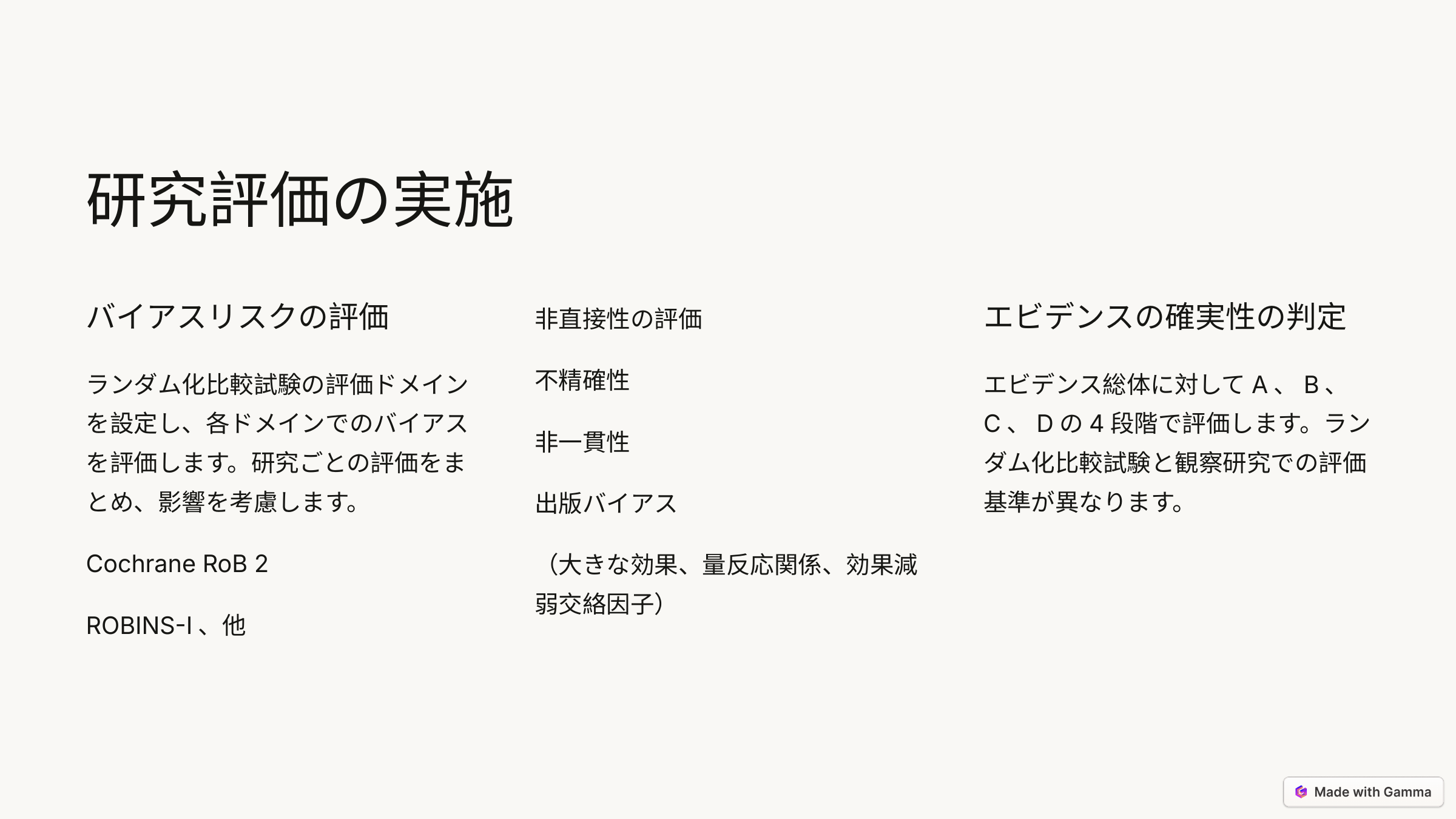

研究評価の実施
非直接性の評価
バイアスリスクの評価
エビデンスの確実性の判定
不精確性
ランダム化比較試験の評価ドメインを設定し、各ドメインでのバイアスを評価します。研究ごとの評価をまとめ、影響を考慮します。
エビデンス総体に対してA、B、C、Dの4段階で評価します。ランダム化比較試験と観察研究での評価基準が異なります。
非一貫性
出版バイアス
Cochrane RoB 2
（大きな効果、量反応関係、効果減弱交絡因子）
ROBINS-I、他